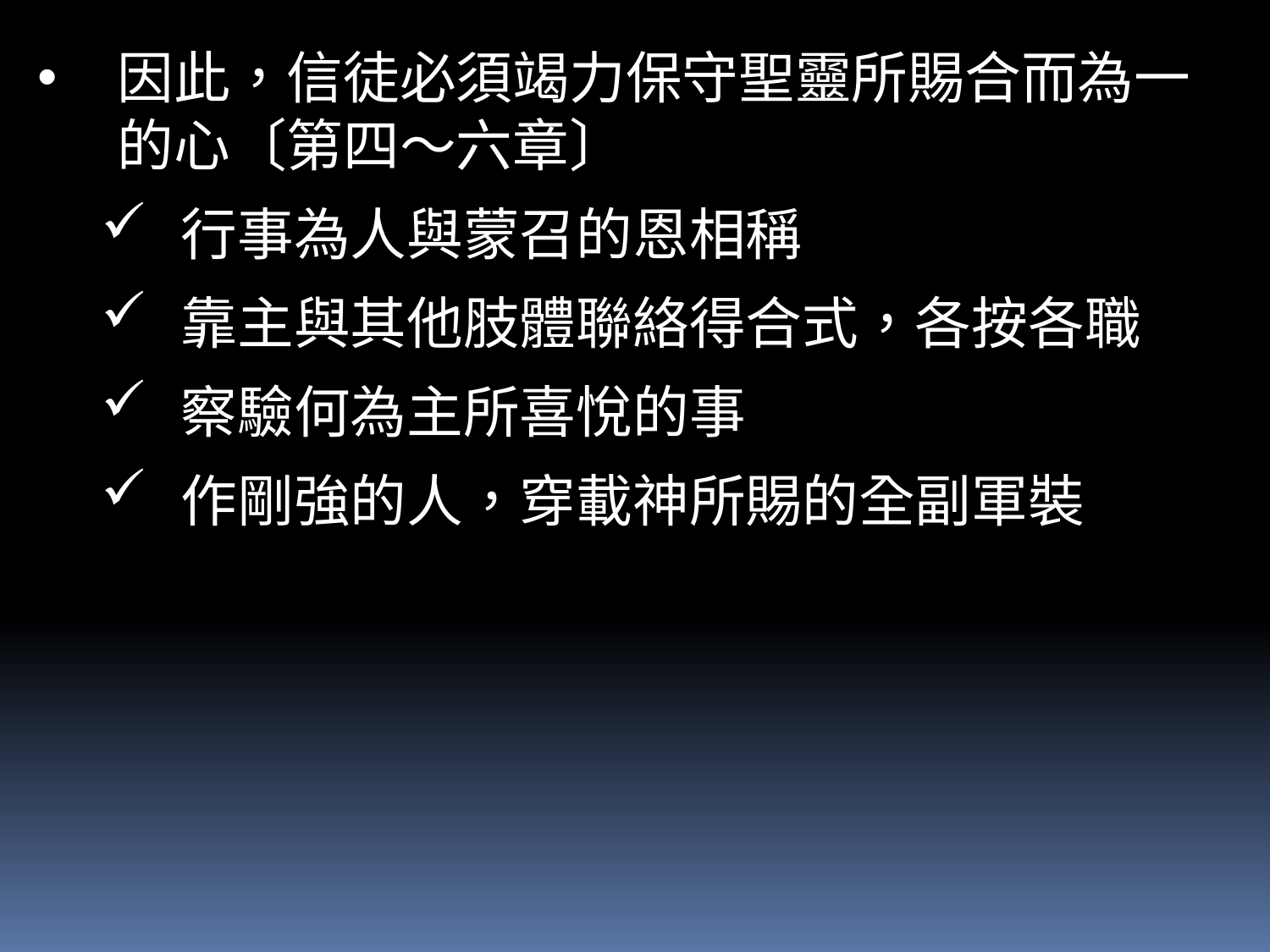

因此，信徒必須竭力保守聖靈所賜合而為一的心〔第四～六章〕
行事為人與蒙召的恩相稱
靠主與其他肢體聯絡得合式，各按各職
察驗何為主所喜悅的事
作剛強的人，穿載神所賜的全副軍裝